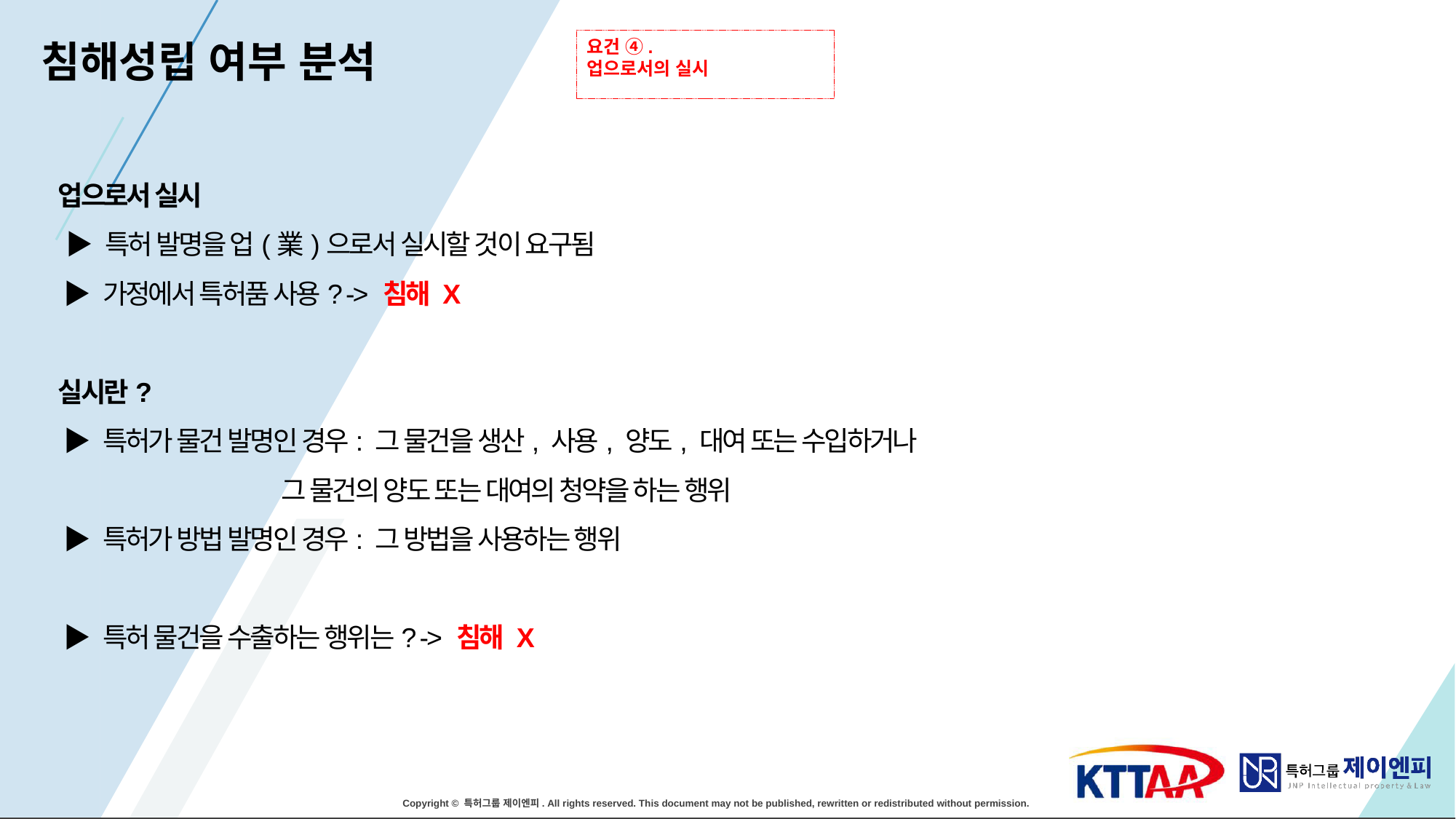

침해성립 여부 분석
요건 ④.
업으로서의 실시
업으로서 실시
 ▶ 특허 발명을 업(業)으로서 실시할 것이 요구됨
 ▶ 가정에서 특허품 사용? -> 침해 X

실시란?
 ▶ 특허가 물건 발명인 경우: 그 물건을 생산, 사용, 양도, 대여 또는 수입하거나
                                        그 물건의 양도 또는 대여의 청약을 하는 행위
 ▶ 특허가 방법 발명인 경우: 그 방법을 사용하는 행위

 ▶ 특허 물건을 수출하는 행위는? -> 침해 X